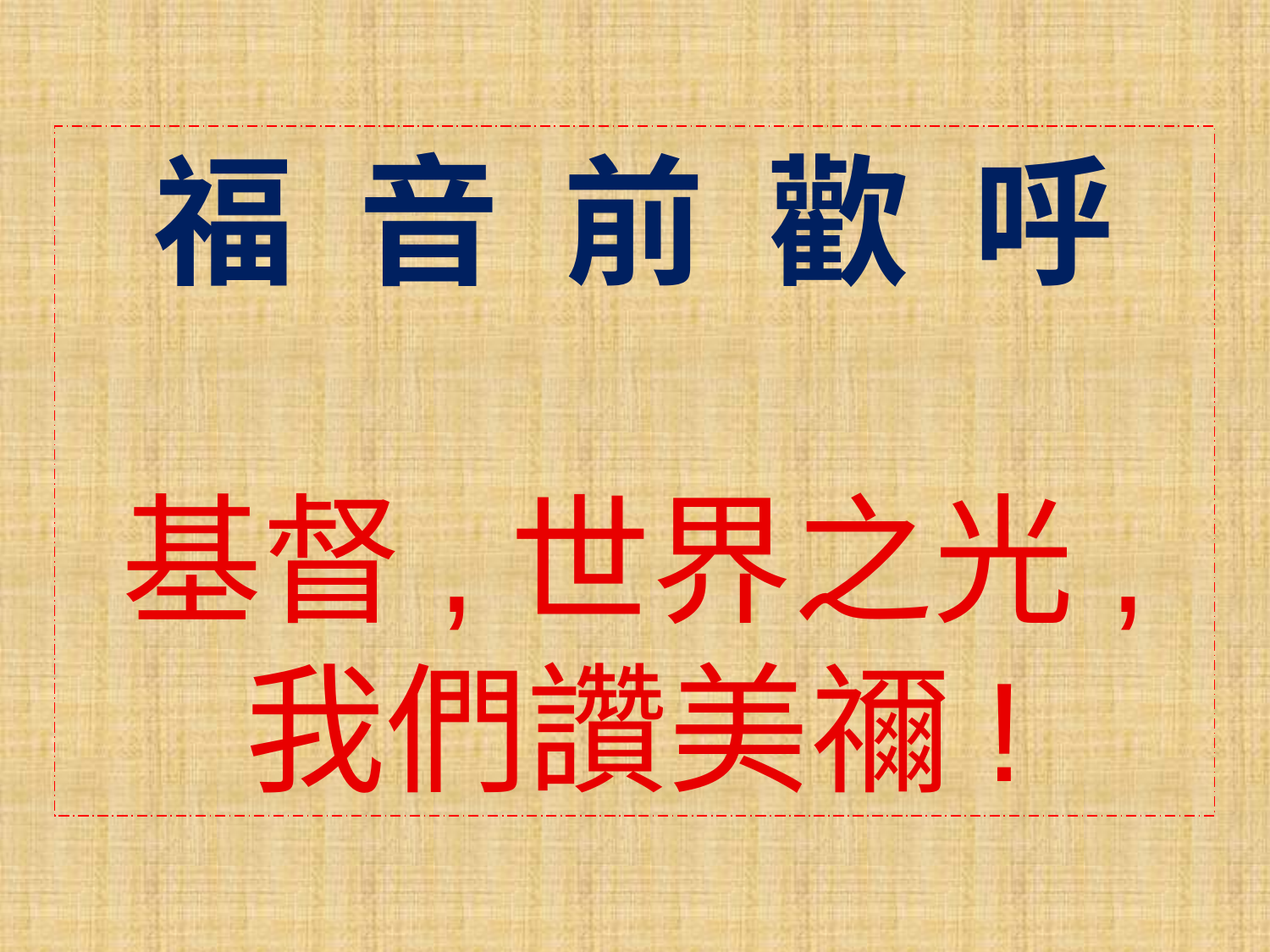

福  音  前  歡  呼

基督,世界之光,
我們讚美禰!